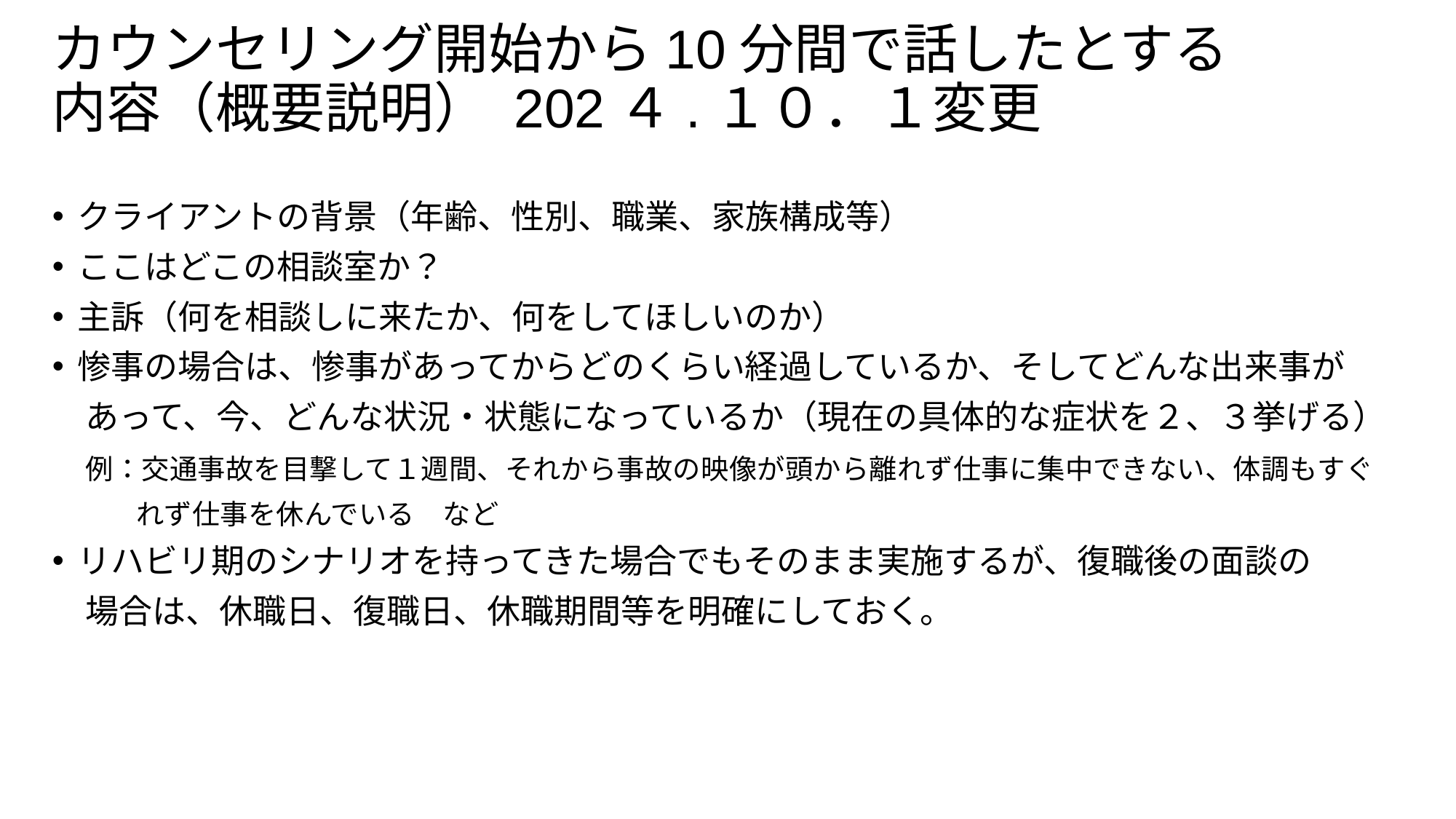

# カウンセリング開始から10分間で話したとする 内容（概要説明） 202４.１０．１変更
クライアントの背景（年齢、性別、職業、家族構成等）
ここはどこの相談室か？
主訴（何を相談しに来たか、何をしてほしいのか）
惨事の場合は、惨事があってからどのくらい経過しているか、そしてどんな出来事が
　あって、今、どんな状況・状態になっているか（現在の具体的な症状を２、３挙げる）
　例：交通事故を目撃して１週間、それから事故の映像が頭から離れず仕事に集中できない、体調もすぐ
　　　れず仕事を休んでいる　など
リハビリ期のシナリオを持ってきた場合でもそのまま実施するが、復職後の面談の
　場合は、休職日、復職日、休職期間等を明確にしておく。